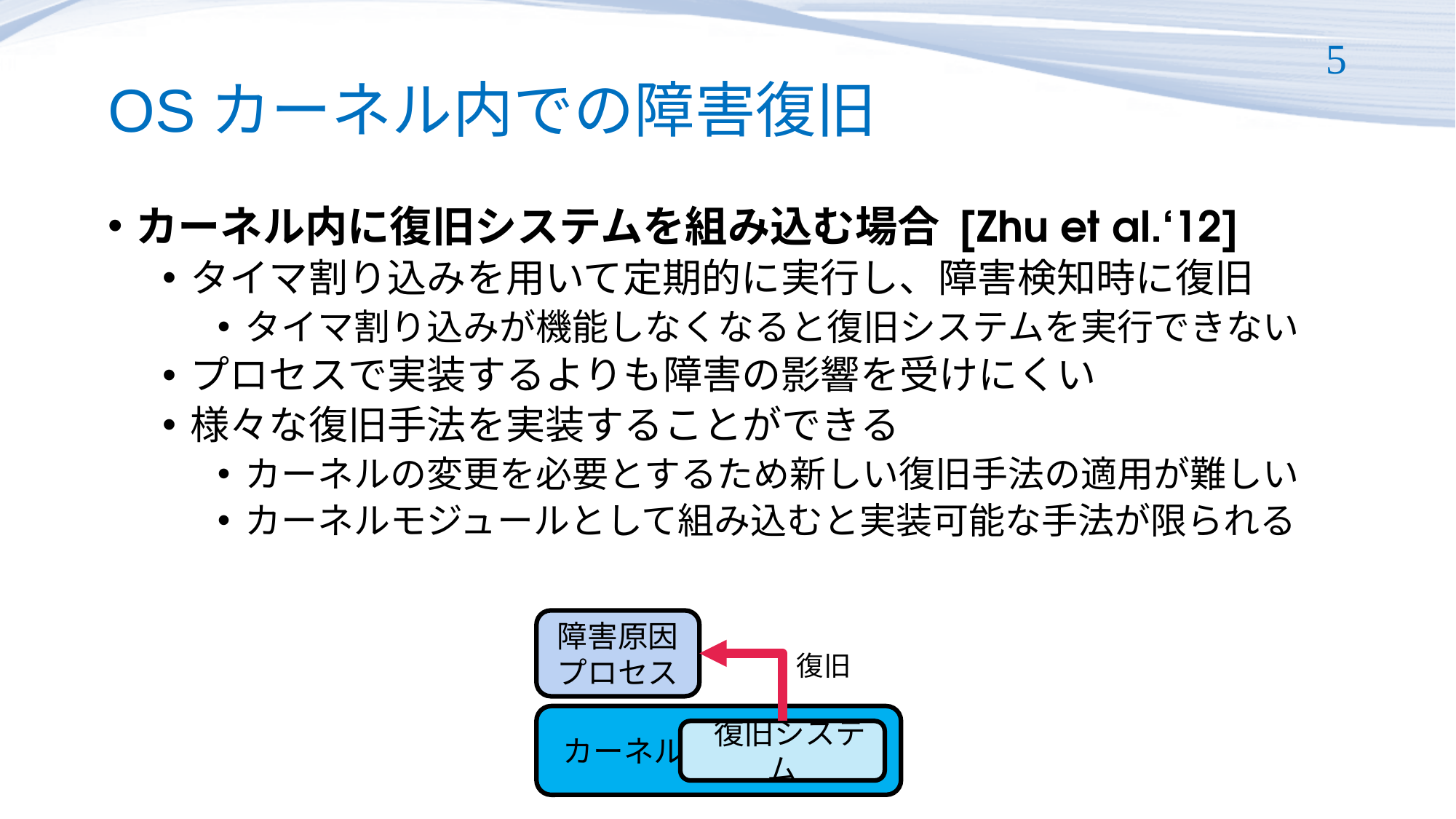

# OSカーネル内での障害復旧
5
カーネル内に復旧システムを組み込む場合 [Zhu et al.‘12]
タイマ割り込みを用いて定期的に実行し、障害検知時に復旧
タイマ割り込みが機能しなくなると復旧システムを実行できない
プロセスで実装するよりも障害の影響を受けにくい
様々な復旧手法を実装することができる
カーネルの変更を必要とするため新しい復旧手法の適用が難しい
カーネルモジュールとして組み込むと実装可能な手法が限られる

障害原因プロセス
復旧
 カーネル
 復旧システム